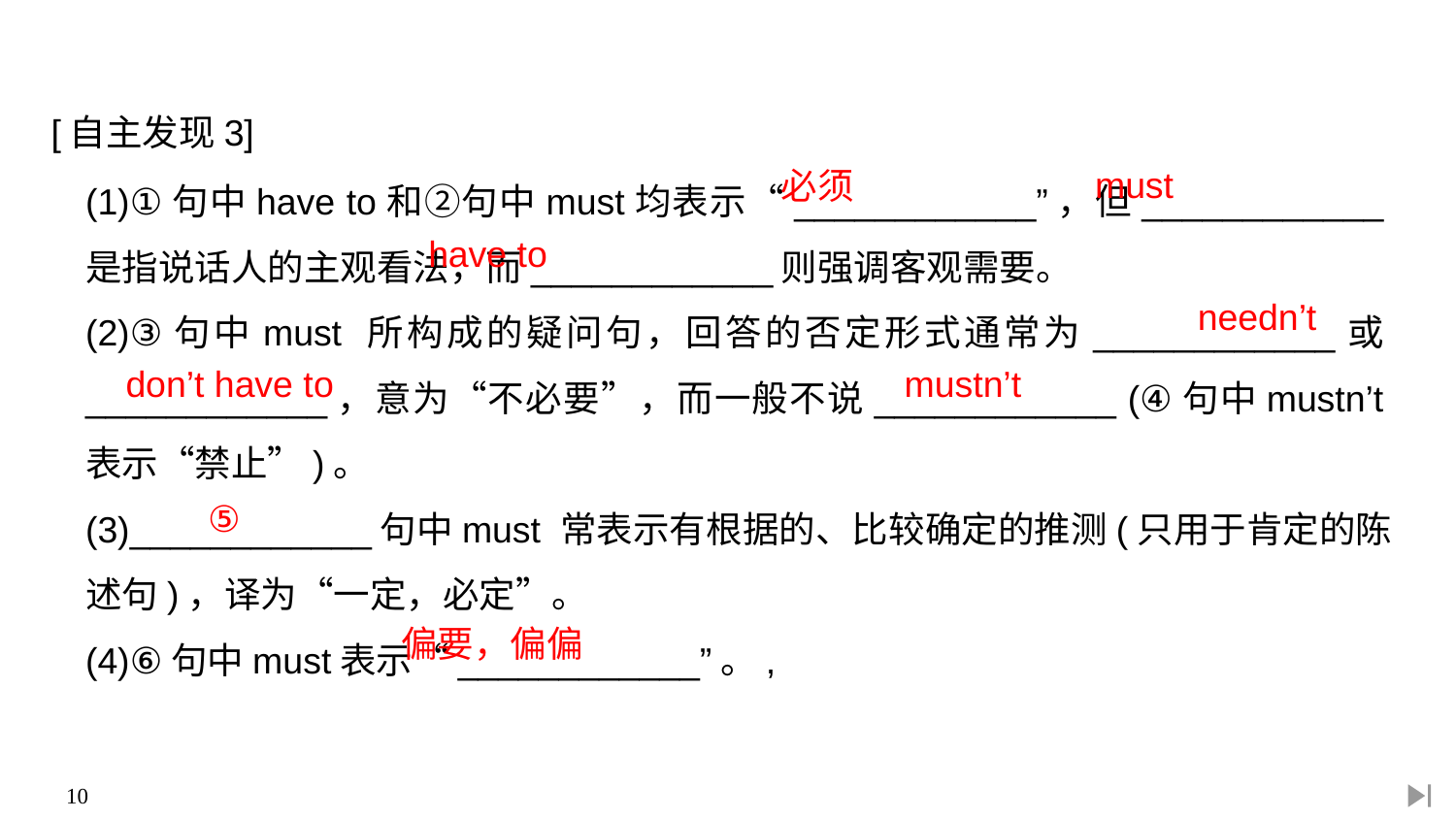

[自主发现3]
(1)①句中have to和②句中must均表示“____________”，但____________是指说话人的主观看法，而____________则强调客观需要。
(2)③句中must 所构成的疑问句，回答的否定形式通常为____________或____________，意为“不必要”，而一般不说____________ (④句中mustn’t表示“禁止”)。
(3)____________句中must 常表示有根据的、比较确定的推测(只用于肯定的陈述句)，译为“一定，必定”。
(4)⑥句中must表示“____________”。,
must
必须
have to
needn’t
don’t have to
mustn’t
⑤
偏要，偏偏